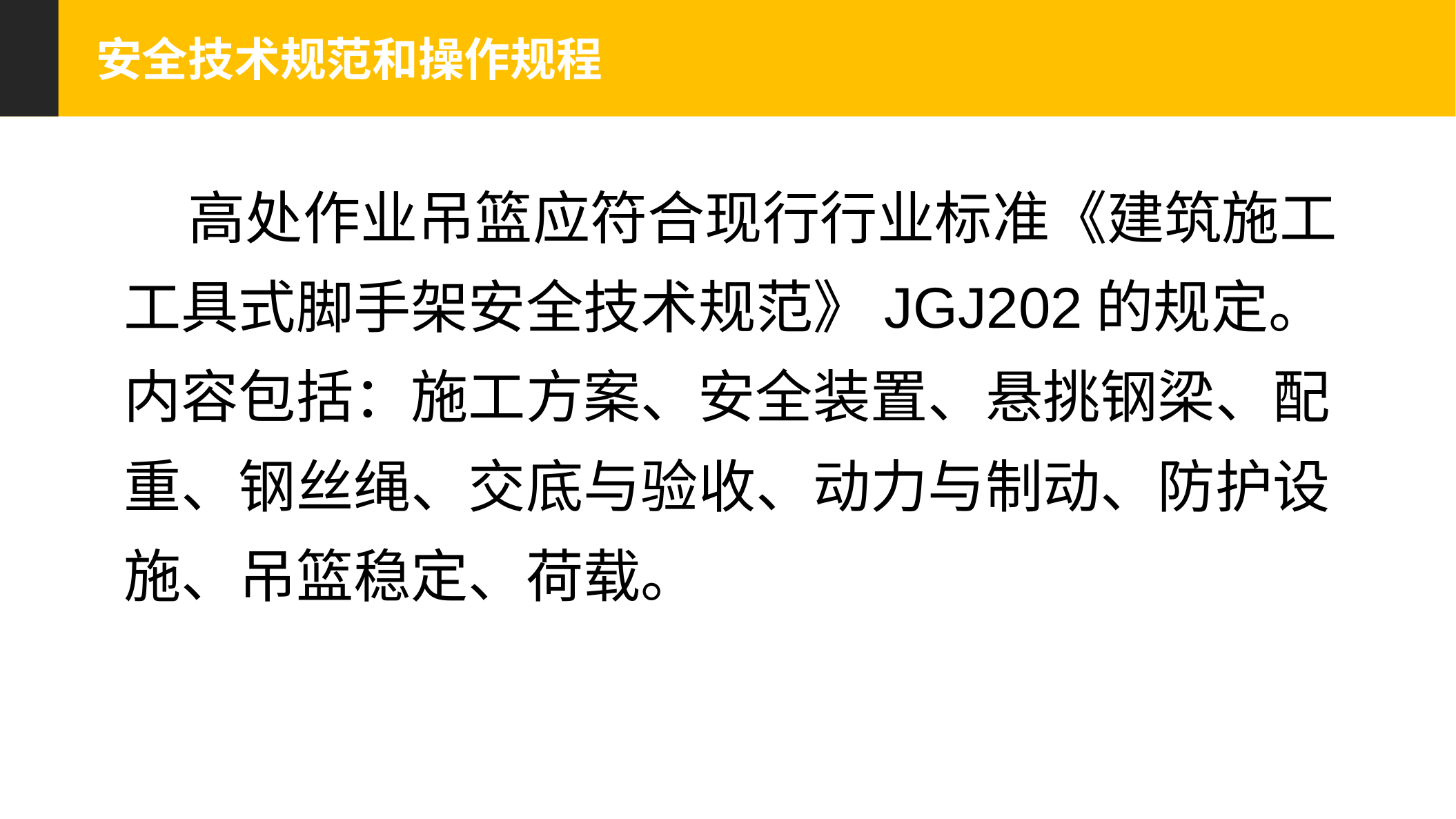

安全技术规范和操作规程
    高处作业吊篮应符合现行行业标准《建筑施工工具式脚手架安全技术规范》JGJ202的规定。内容包括：施工方案、安全装置、悬挑钢梁、配重、钢丝绳、交底与验收、动力与制动、防护设施、吊篮稳定、荷载。